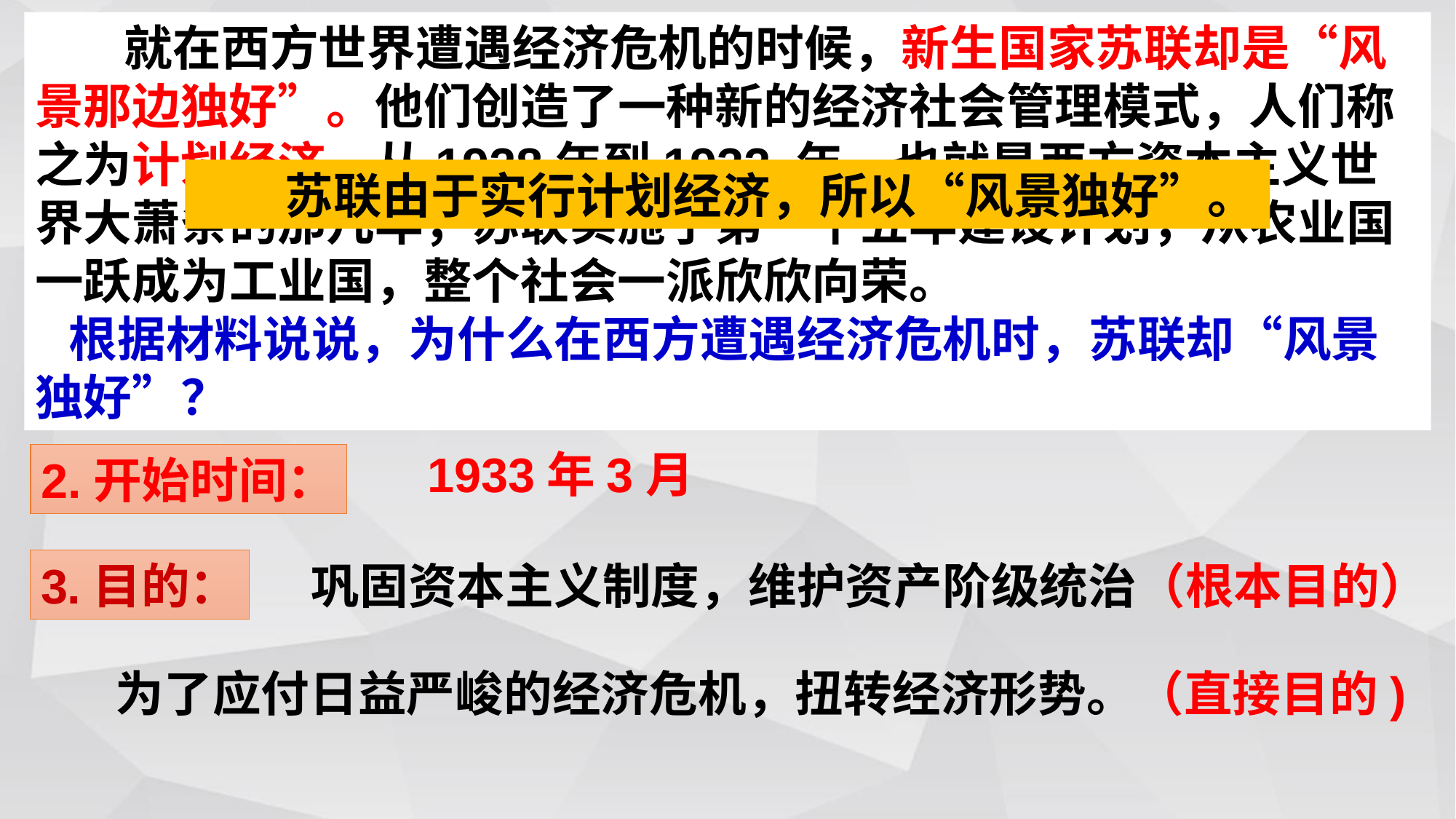

就在西方世界遭遇经济危机的时候，新生国家苏联却是“风景那边独好”。他们创造了一种新的经济社会管理模式，人们称之为计划经济。从1928年到1932 年，也就是西方资本主义世界大萧条的那几年，苏联实施了第一个五年建设计划，从农业国一跃成为工业国，整个社会一派欣欣向荣。
  根据材料说说，为什么在西方遭遇经济危机时，苏联却“风景独好”？
       苏联由于实行计划经济，所以“风景独好”。
1933年3月
2.开始时间：
巩固资本主义制度，维护资产阶级统治（根本目的）
3.目的：
为了应付日益严峻的经济危机，扭转经济形势。（直接目的)